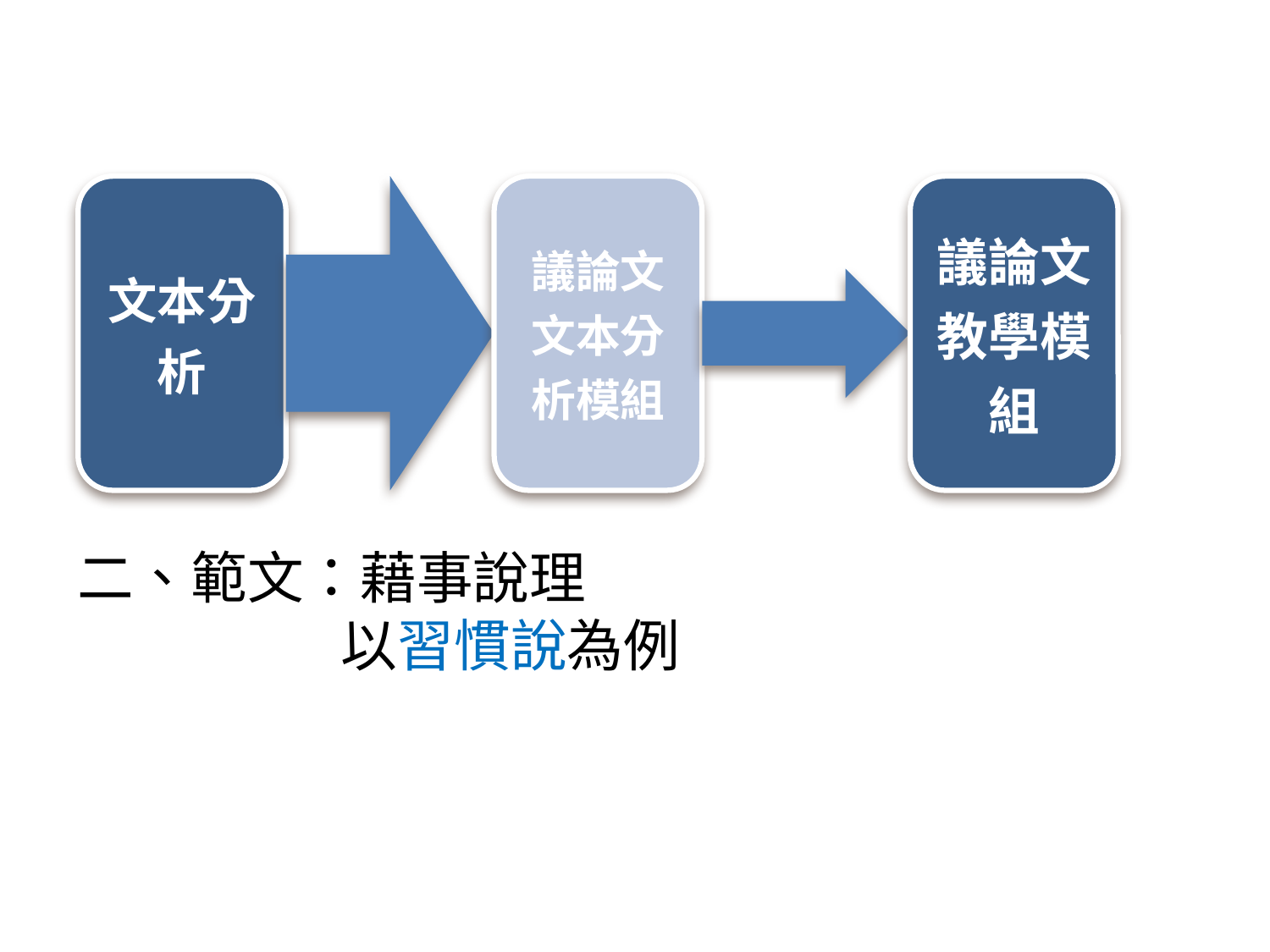

文本分析
議論文
文本分析模組
議論文
教學模組
二、範文：藉事說理
                 以習慣說為例